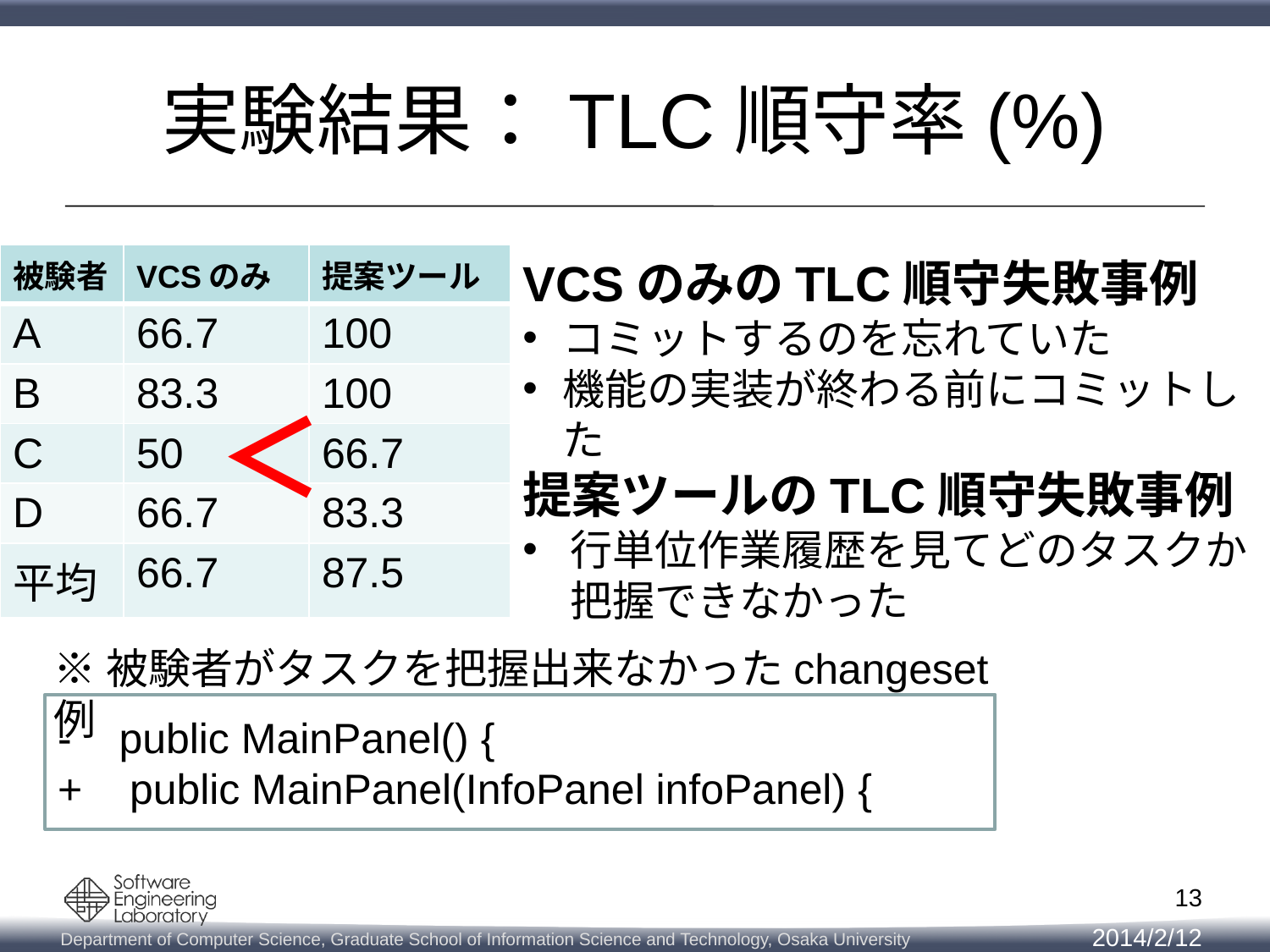

# 実験結果：TLC順守率(%)
| 被験者 | VCSのみ | 提案ツール |
| --- | --- | --- |
| A | 66.7 | 100 |
| B | 83.3 | 100 |
| C | 50 | 66.7 |
| D | 66.7 | 83.3 |
| 平均 | 66.7 | 87.5 |
VCSのみのTLC順守失敗事例
コミットするのを忘れていた
機能の実装が終わる前にコミットした
提案ツールのTLC順守失敗事例
行単位作業履歴を見てどのタスクか
把握できなかった
＜
※被験者がタスクを把握出来なかったchangeset例
-    public MainPanel() {
+    public MainPanel(InfoPanel infoPanel) {
13
2014/2/12